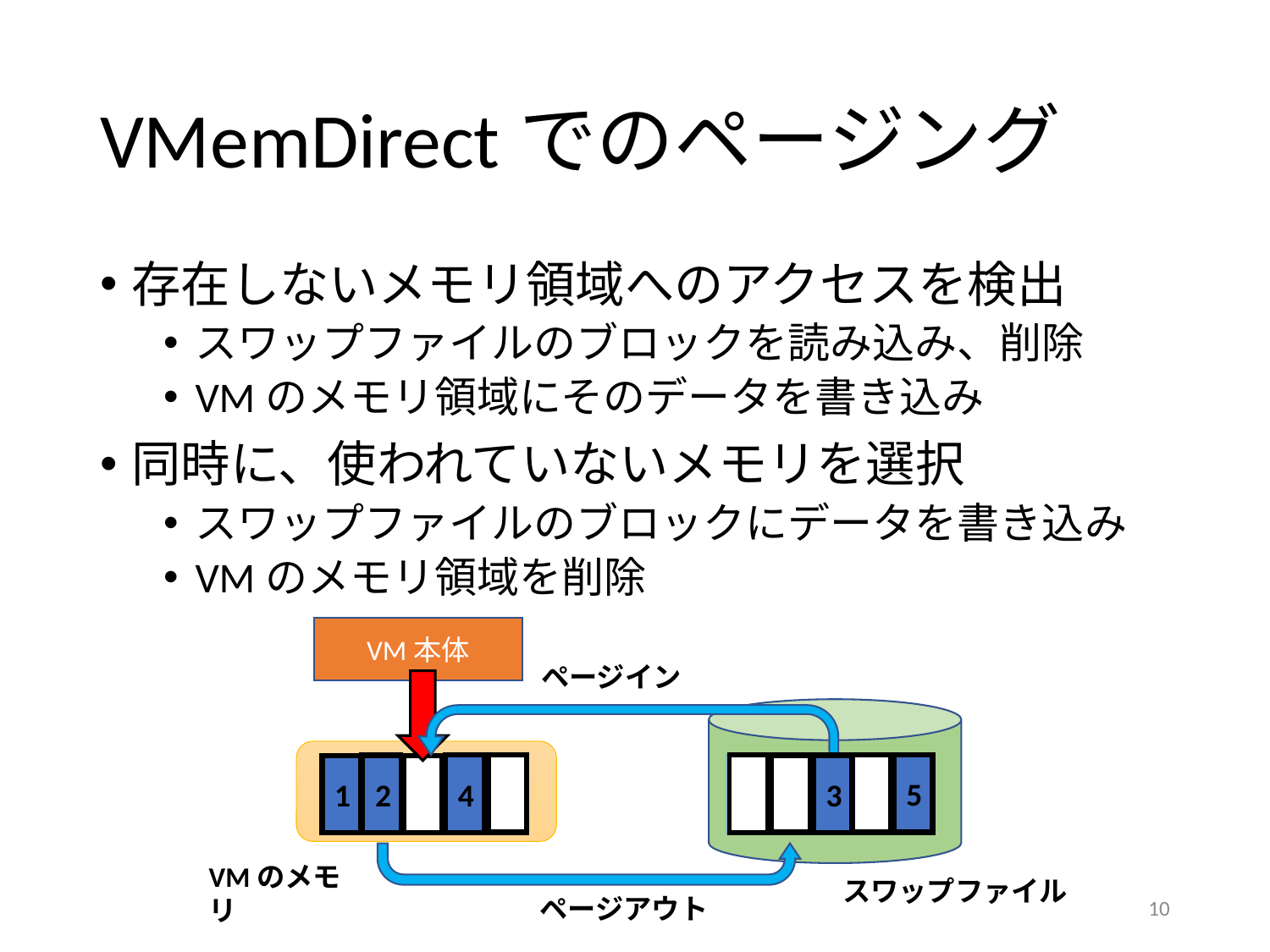

# VMemDirectでのページング
存在しないメモリ領域へのアクセスを検出
スワップファイルのブロックを読み込み、削除
VMのメモリ領域にそのデータを書き込み
同時に、使われていないメモリを選択
スワップファイルのブロックにデータを書き込み
VMのメモリ領域を削除

VM本体
ページイン

ディスク

5

4

3
1

2

VMのメモリ
スワップファイル
10
ページアウト